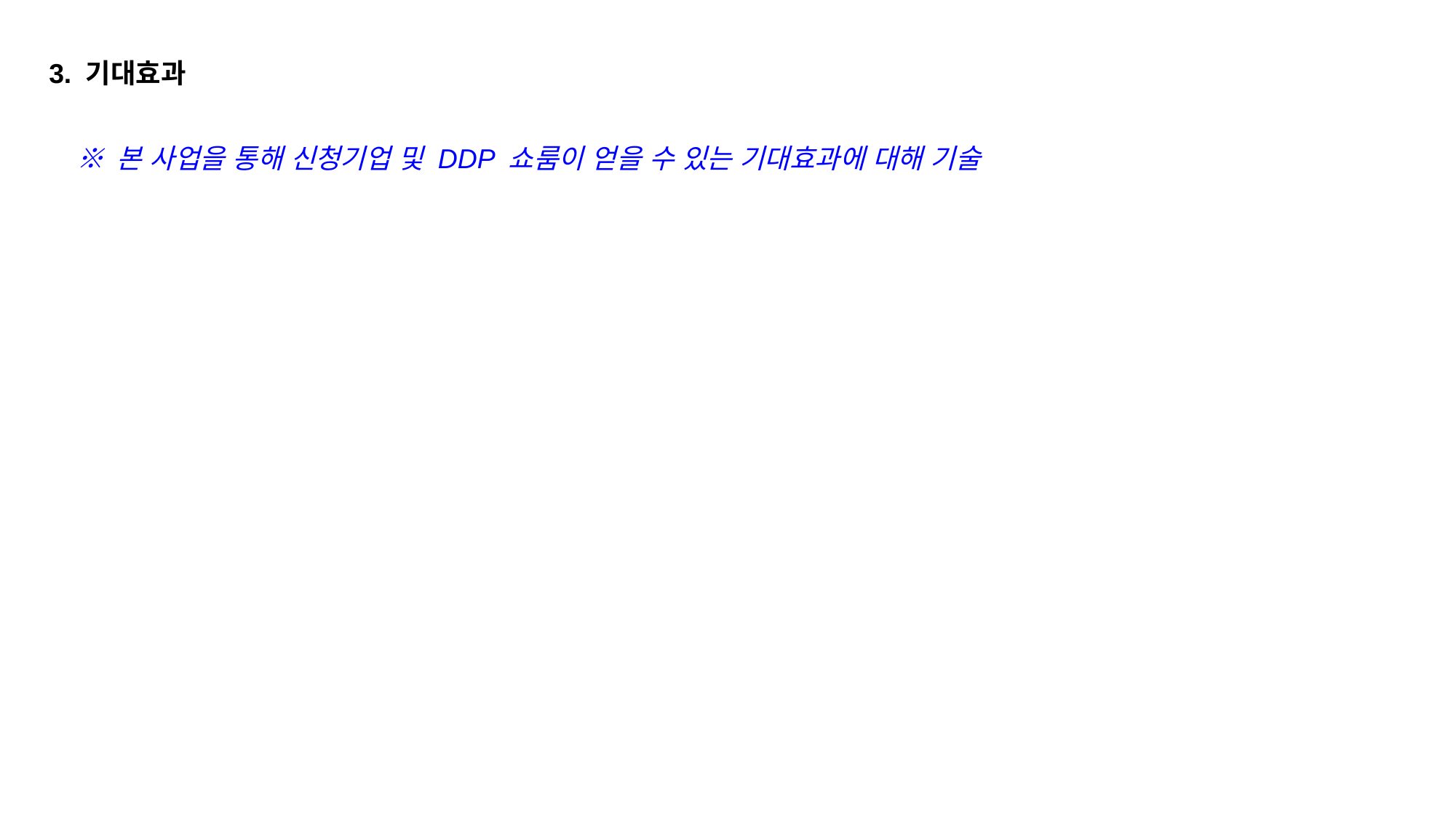

3. 기대효과
※ 본 사업을 통해 신청기업 및 DDP 쇼룸이 얻을 수 있는 기대효과에 대해 기술